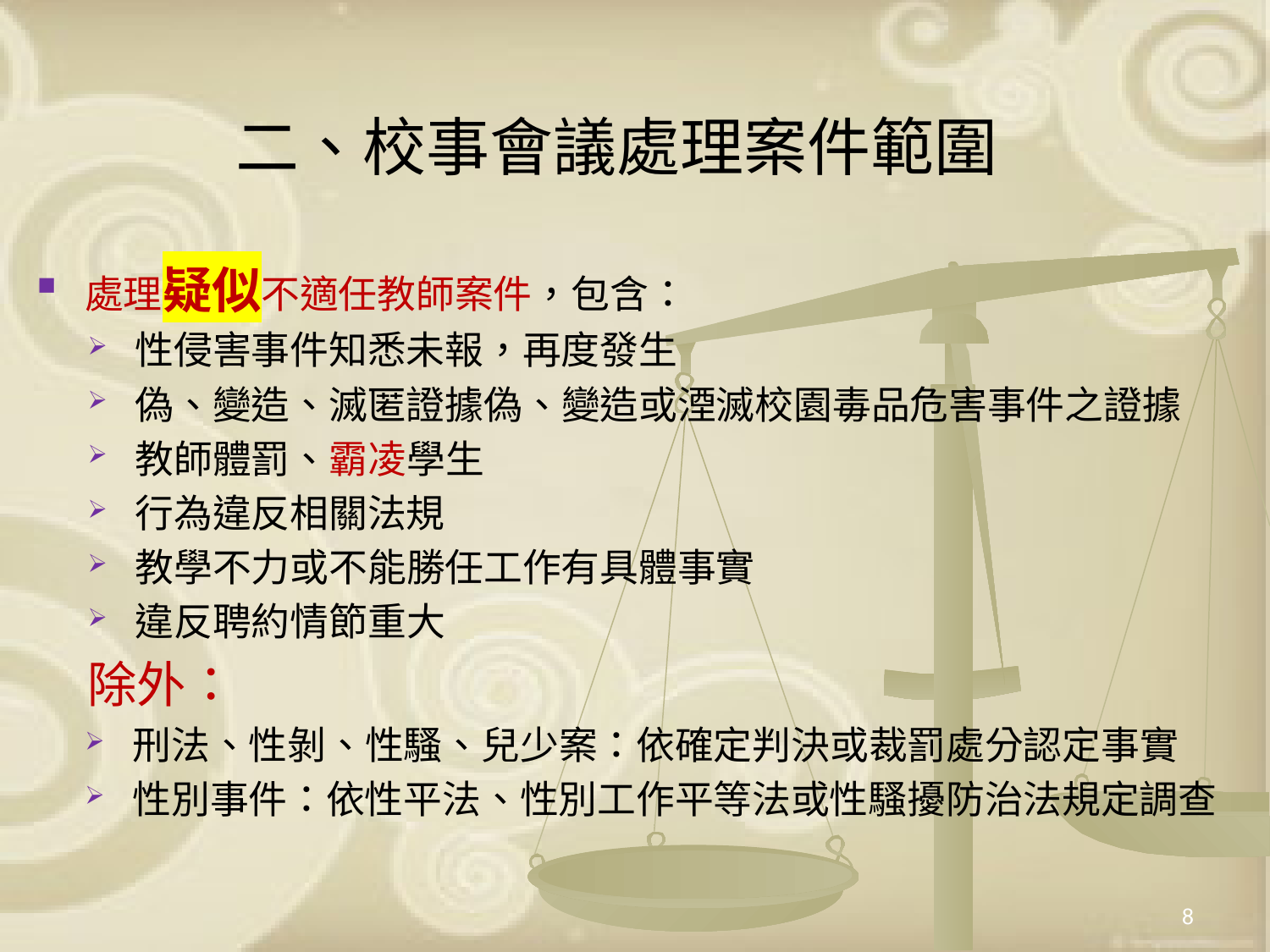

# 二、校事會議處理案件範圍
處理疑似不適任教師案件，包含：
性侵害事件知悉未報，再度發生
偽、變造、滅匿證據偽、變造或湮滅校園毒品危害事件之證據
教師體罰、霸凌學生
行為違反相關法規
教學不力或不能勝任工作有具體事實
違反聘約情節重大
除外：
刑法、性剝、性騷、兒少案：依確定判決或裁罰處分認定事實
性別事件：依性平法、性別工作平等法或性騷擾防治法規定調查
8